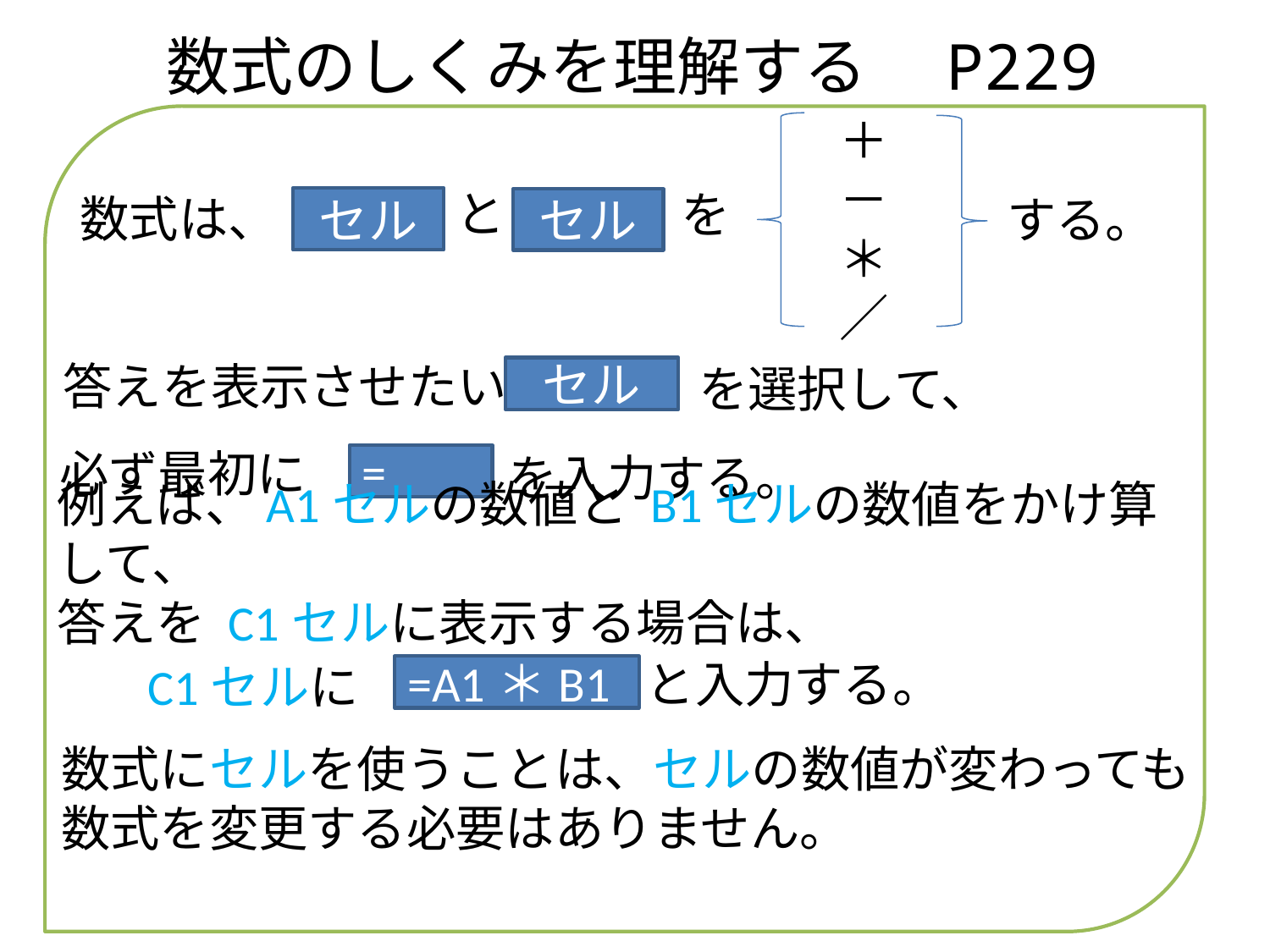

# 数式のしくみを理解する　P229

＋－＊／

数式は、
と
を
する。
セル
セル
答えを表示させたい
セル
を選択して、
必ず最初に
=
を入力する。
例えば、A1セルの数値と B1セルの数値をかけ算して、
答えを C1セルに表示する場合は、[C1]セル

と入力する。
C1セルに
=A1＊B1
数式にセルを使うことは、セルの数値が変わっても
数式を変更する必要はありません。[C1]セル